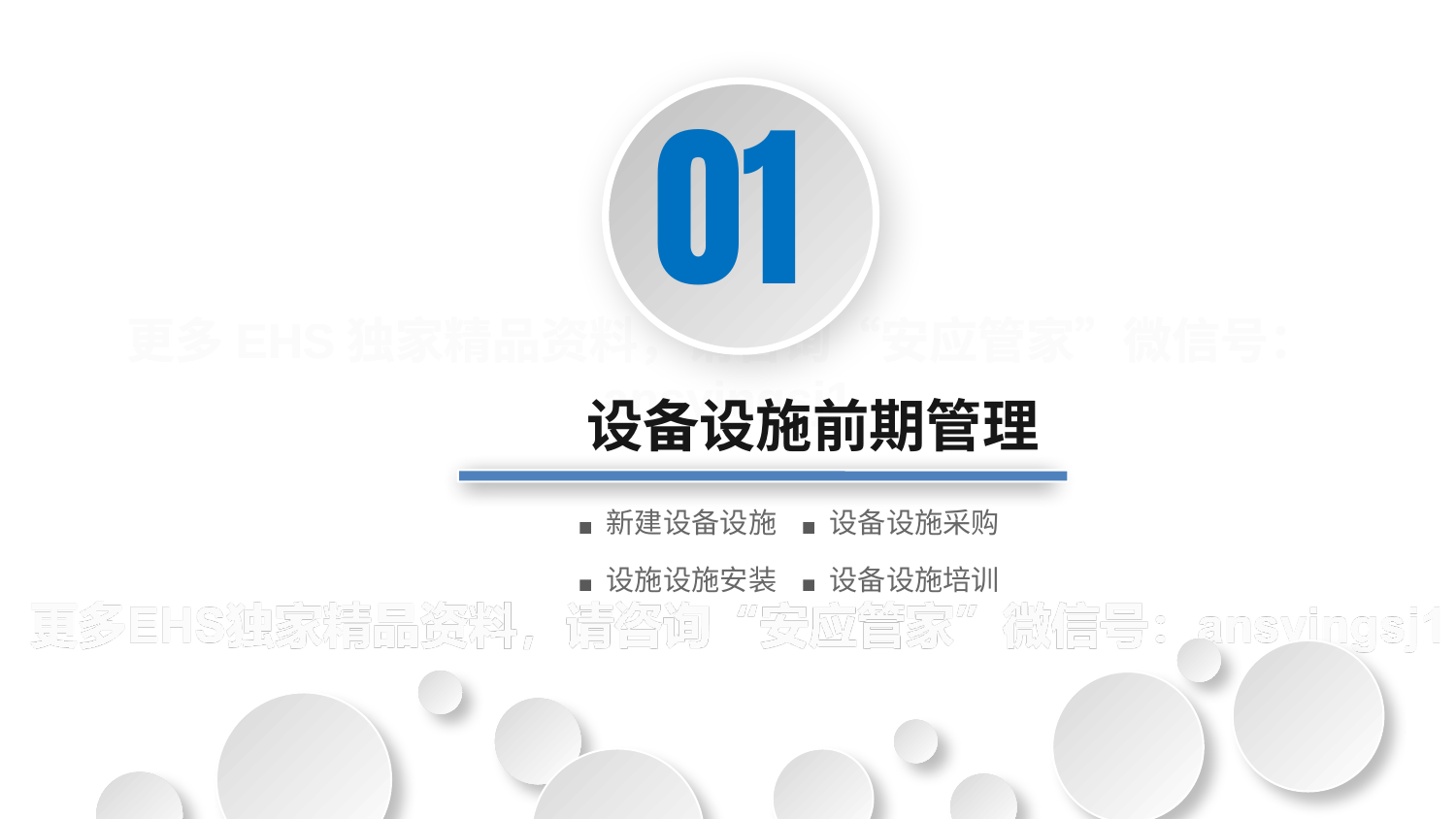

01
设备设施前期管理

新建设备设施

设备设施采购

设施设施安装

设备设施培训